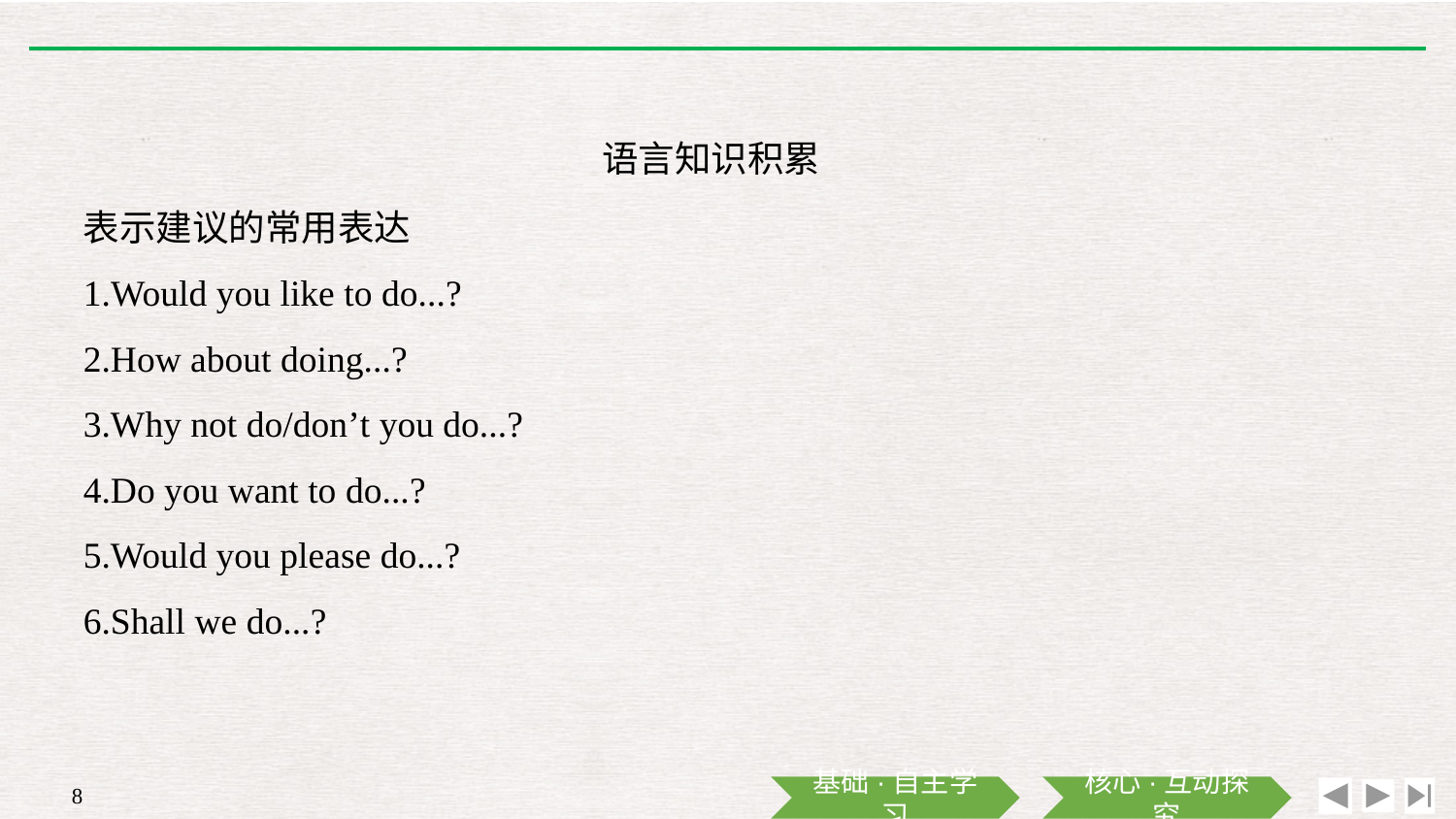

语言知识积累
表示建议的常用表达
1.Would you like to do...?
2.How about doing...?
3.Why not do/don’t you do...?
4.Do you want to do...?
5.Would you please do...?
6.Shall we do...?